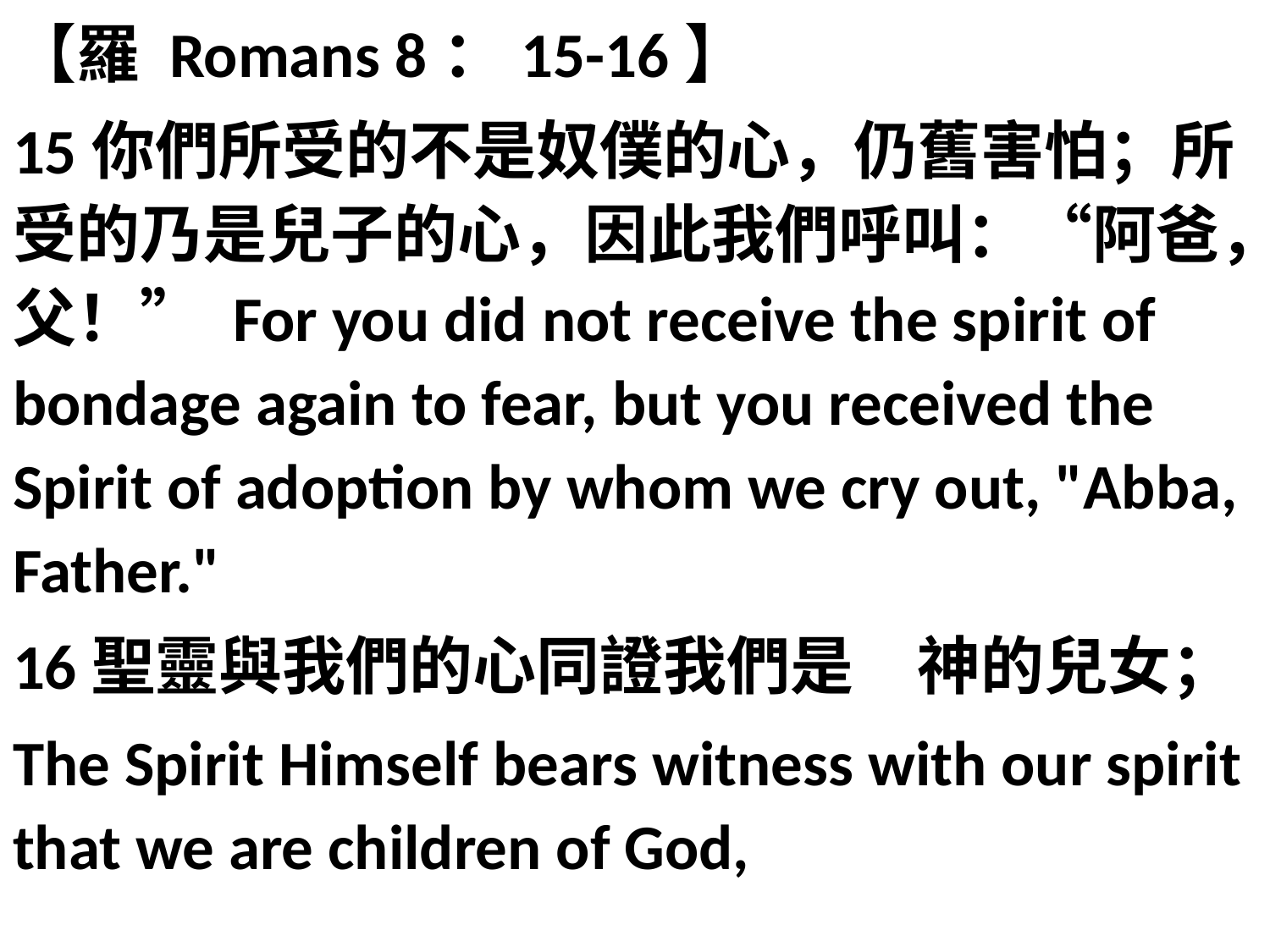

【羅 Romans 8：15-16】
15你們所受的不是奴僕的心，仍舊害怕；所受的乃是兒子的心，因此我們呼叫：“阿爸，父！” For you did not receive the spirit of bondage again to fear, but you received the Spirit of adoption by whom we cry out, "Abba, Father."
16聖靈與我們的心同證我們是　神的兒女；
The Spirit Himself bears witness with our spirit that we are children of God,